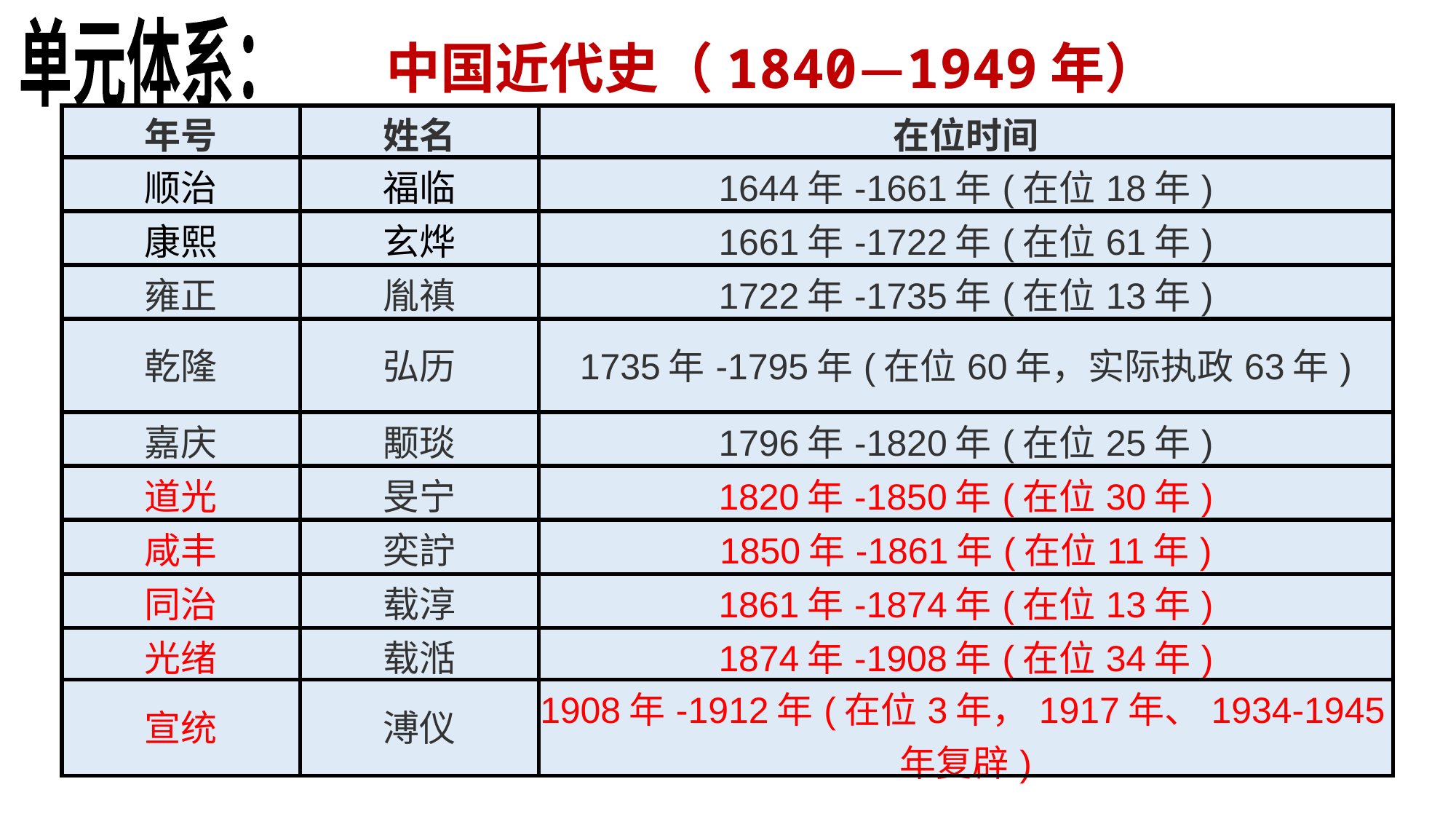

单元体系：
中国近代史（1840—1949年）
| 年号 | 姓名 | 在位时间 |
| --- | --- | --- |
| 顺治 | 福临 | 1644年-1661年(在位18年) |
| 康熙 | 玄烨 | 1661年-1722年(在位61年) |
| 雍正 | 胤禛 | 1722年-1735年(在位13年) |
| 乾隆 | 弘历 | 1735年-1795年(在位60年，实际执政63年) |
| 嘉庆 | 颙琰 | 1796年-1820年(在位25年) |
| 道光 | 旻宁 | 1820年-1850年(在位30年) |
| 咸丰 | 奕詝 | 1850年-1861年(在位11年) |
| 同治 | 载淳 | 1861年-1874年(在位13年) |
| 光绪 | 载湉 | 1874年-1908年(在位34年) |
| 宣统 | 溥仪 | 1908年-1912年(在位3年，1917年、1934-1945年复辟) |
1.一个社会形态：半殖民地半封建社会
半殖民地：丧失部分而不是全部主权（国家的政治地位角度）
半封建：即保存了封建制度，又有资本主义发展（社会经济结构角度）
起止点：
(1840鸦片战争—1949中华人民共和国成立)
晚清政府
（1840—1912 2.12）
南京临时政府（1912、1-1912、3）

政权
北洋军阀北京政府(1912---1928)
 中华民国
（1912 1.1--1949 4.23）
南京国民政府时期（1927--1949）